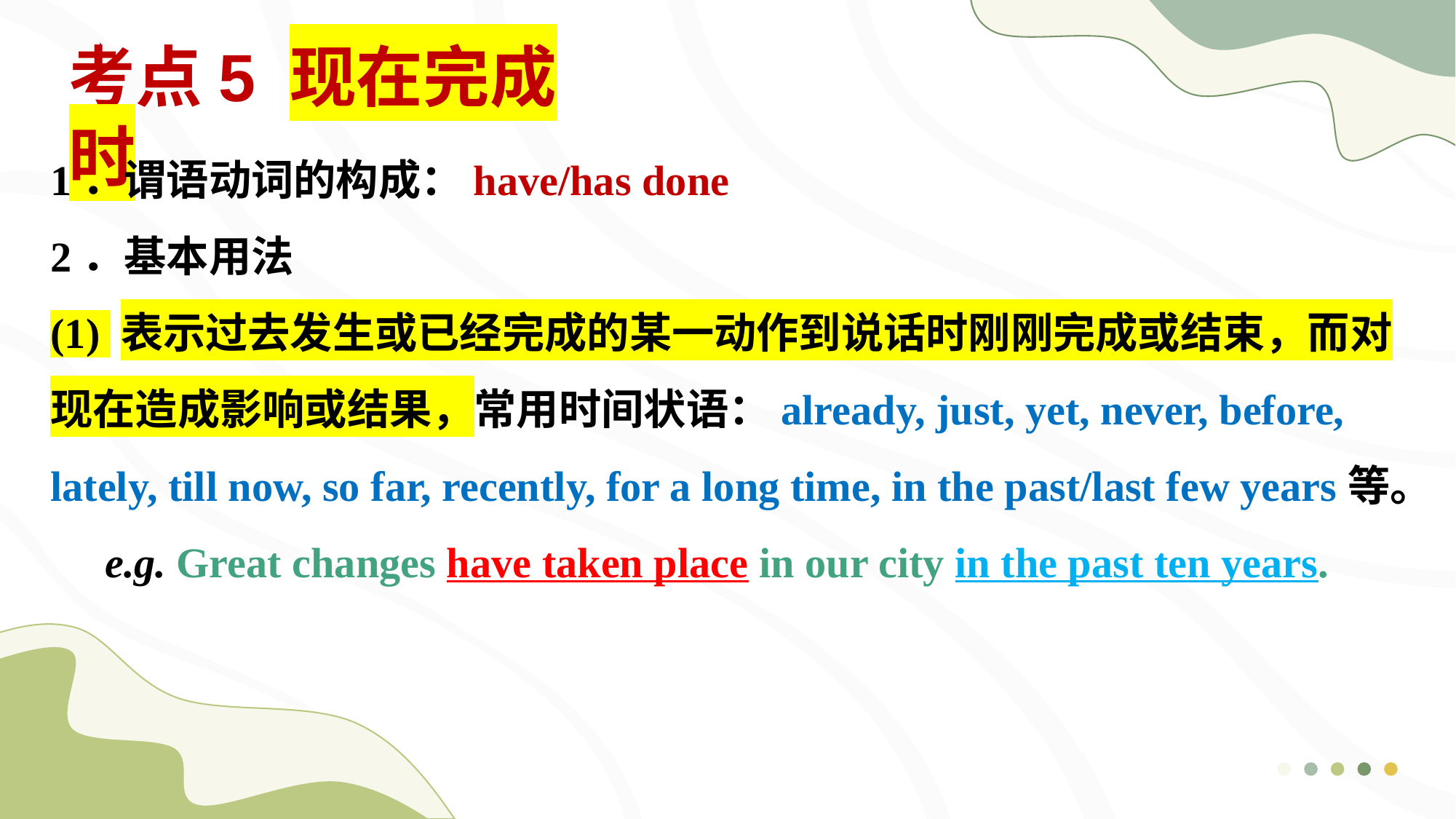

考点5 现在完成时

1．谓语动词的构成：have/has done
2．基本用法
(1) 表示过去发生或已经完成的某一动作到说话时刚刚完成或结束，而对现在造成影响或结果，常用时间状语：already, just, yet, never, before, lately, till now, so far, recently, for a long time, in the past/last few years等。
e.g. Great changes have taken place in our city in the past ten years.